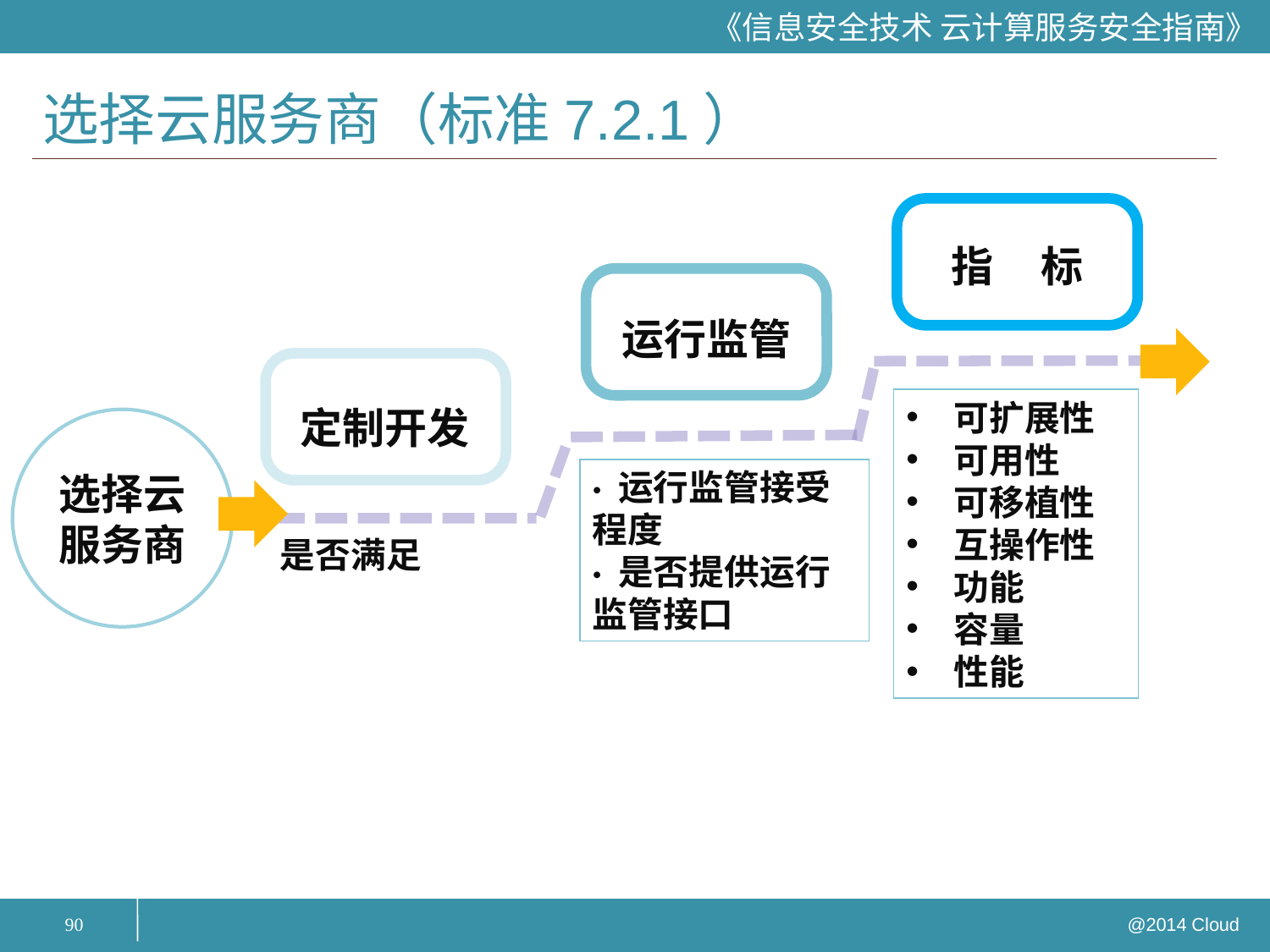

# 选择云服务商（标准7.2.1）

指     标

运行监管

定制开发
可扩展性
可用性
可移植性
互操作性
功能
容量
性能
选择云服务商
· 运行监管接受程度
· 是否提供运行监管接口

是否满足

90